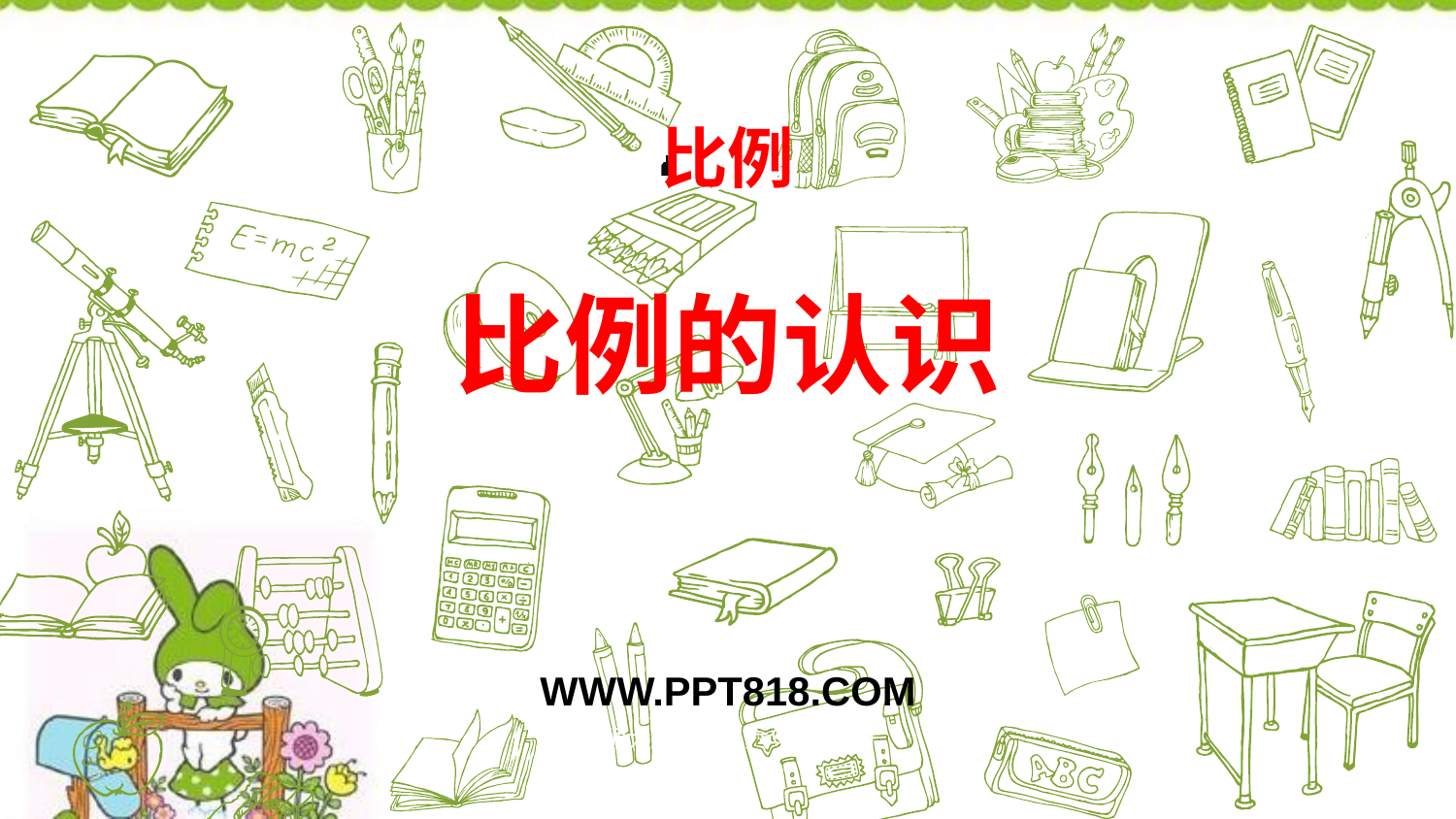

比例
比例的认识
WWW.PPT818.COM
北师大版  数学  六年级  下册